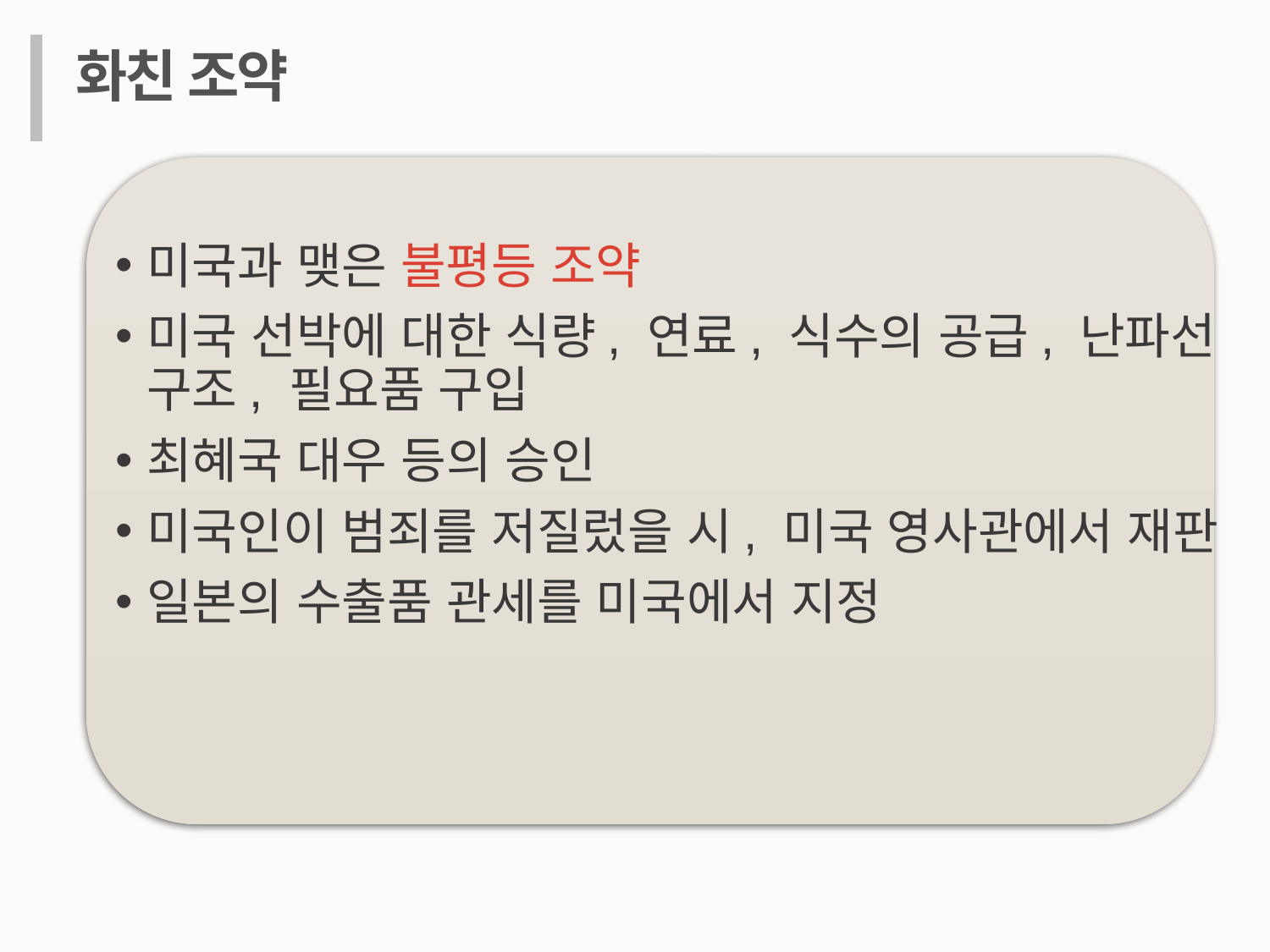

화친 조약

미국과 맺은 불평등 조약
미국 선박에 대한 식량, 연료, 식수의 공급, 난파선 구조, 필요품 구입
최혜국 대우 등의 승인
미국인이 범죄를 저질렀을 시, 미국 영사관에서 재판
일본의 수출품 관세를 미국에서 지정